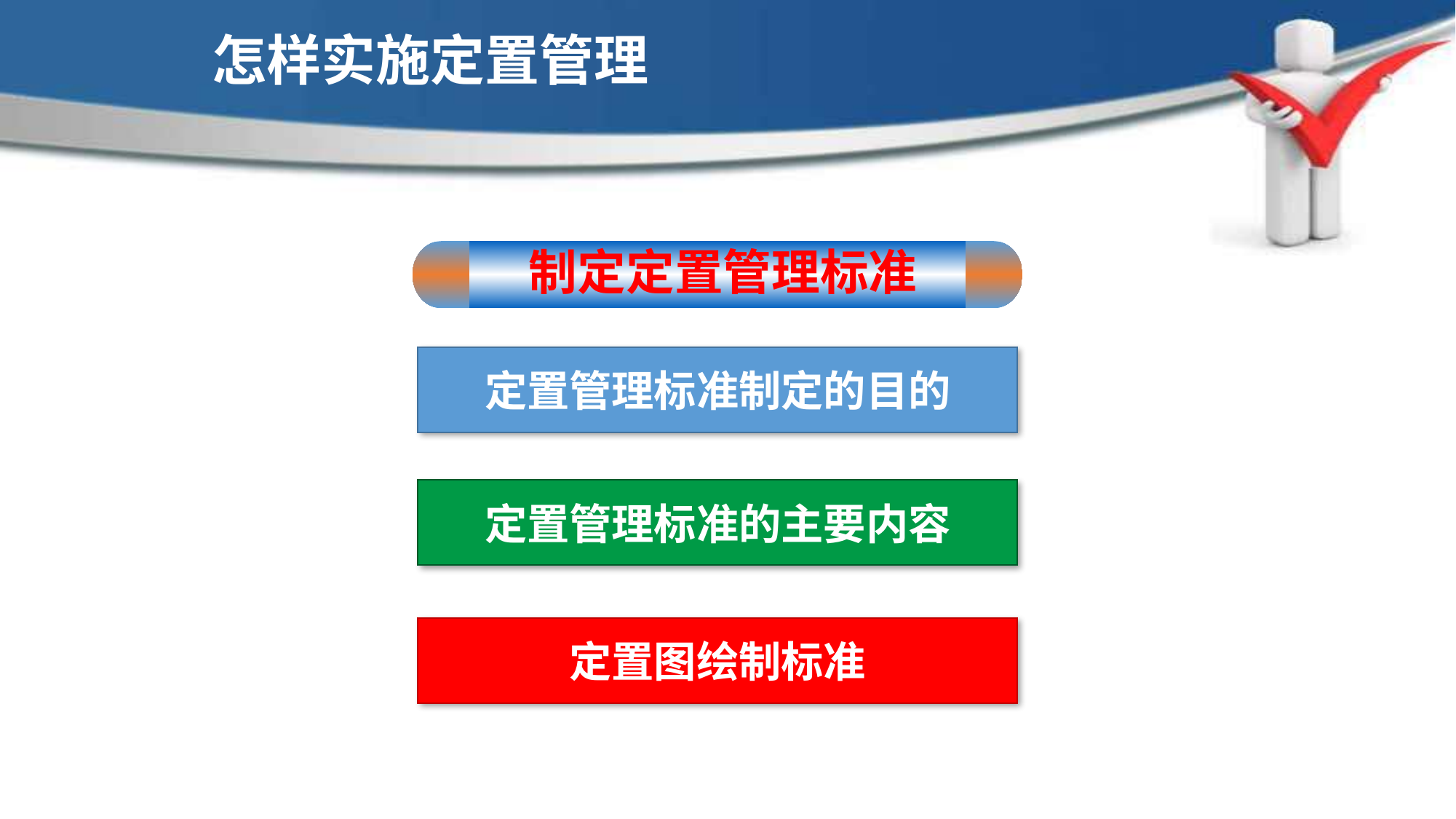

怎样实施定置管理
制定定置管理标准

定置管理标准制定的目的
定置管理标准的主要内容
现场6S定置管理
定置图绘制标准